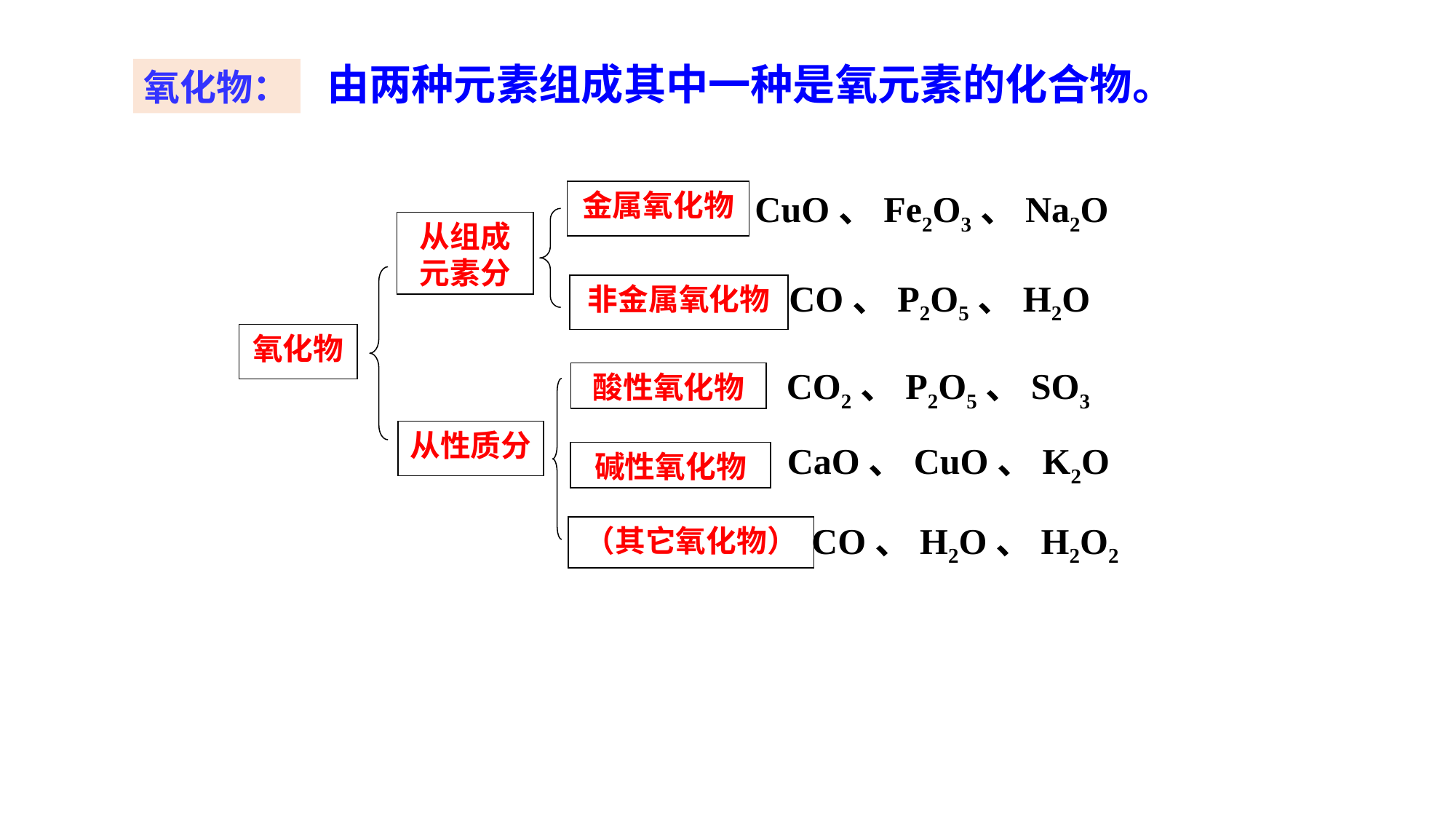

由两种元素组成其中一种是氧元素的化合物。
氧化物：
CuO、Fe2O3、Na2O
金属氧化物

从组成元素分

CO、P2O5、H2O
非金属氧化物
氧化物
CO2、P2O5、SO3
酸性氧化物

从性质分
CaO、CuO、K2O
碱性氧化物

CO、H2O、H2O2

（其它氧化物）